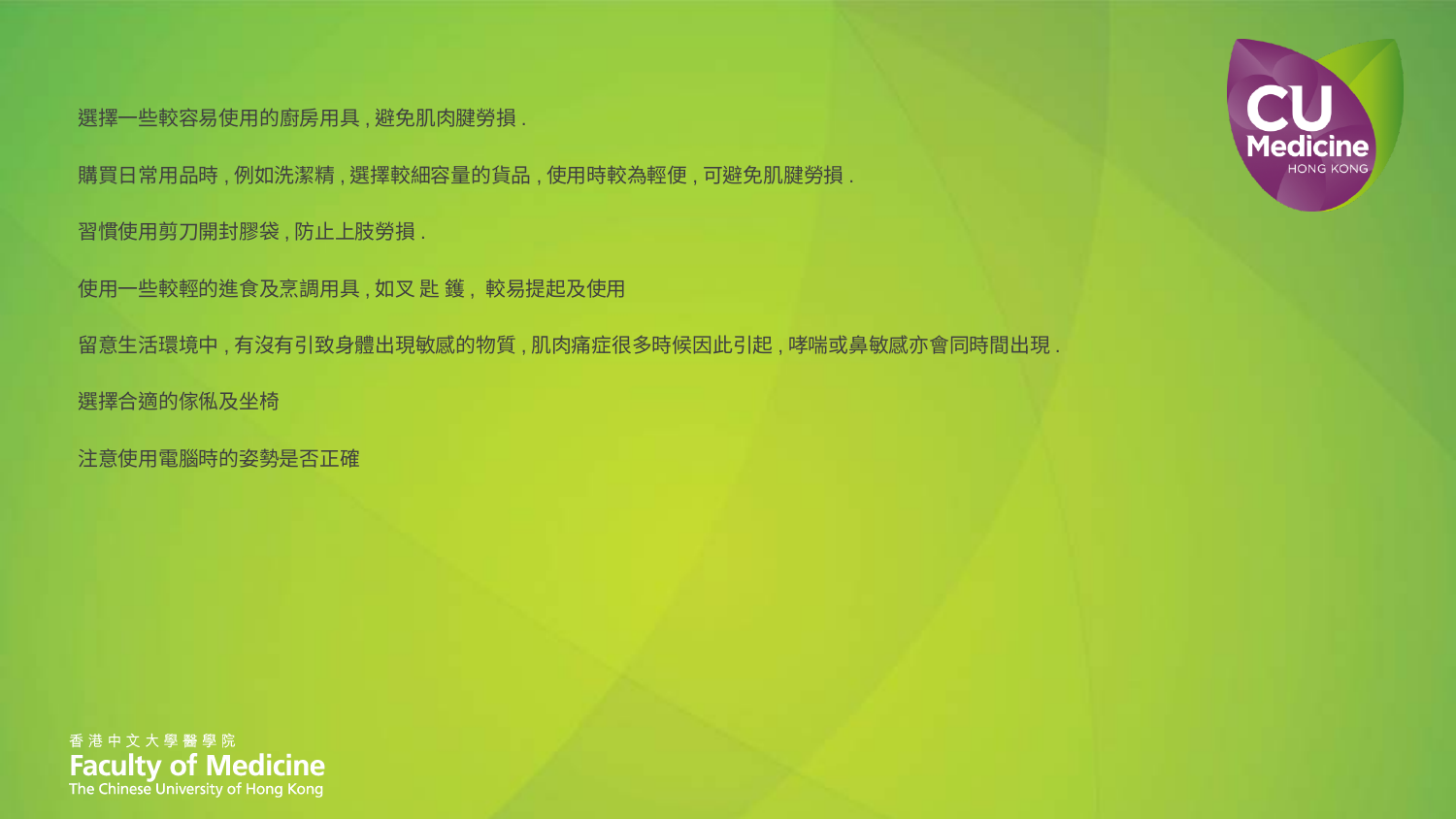

選擇一些較容易使用的廚房用具,避免肌肉腱勞損.

購買日常用品時,例如洗潔精,選擇較細容量的貨品,使用時較為輕便,可避免肌腱勞損.

習慣使用剪刀開封膠袋,防止上肢勞損.

使用一些較輕的進食及烹調用具,如叉 匙 鑊, 較易提起及使用

留意生活環境中,有沒有引致身體出現敏感的物質,肌肉痛症很多時候因此引起,哮喘或鼻敏感亦會同時間出現.

選擇合適的傢俬及坐椅

注意使用電腦時的姿勢是否正確

#